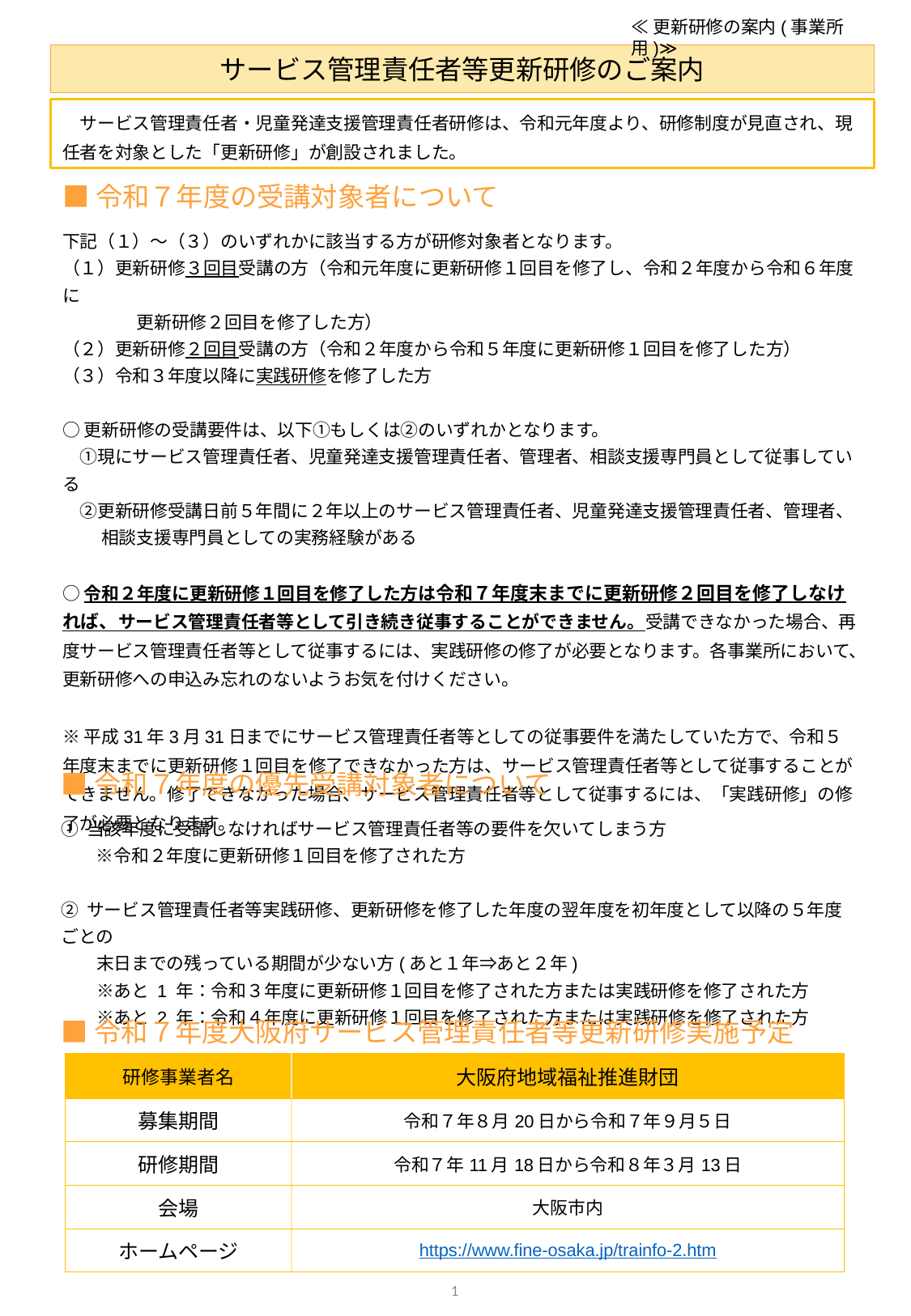

≪更新研修の案内(事業所用)≫
# サービス管理責任者等更新研修のご案内
　サービス管理責任者・児童発達支援管理責任者研修は、令和元年度より、研修制度が見直され、現任者を対象とした「更新研修」が創設されました。
■令和７年度の受講対象者について
下記（１）～（３）のいずれかに該当する方が研修対象者となります。
（１）更新研修３回目受講の方（令和元年度に更新研修１回目を修了し、令和２年度から令和６年度に
　　　　 更新研修２回目を修了した方）
（２）更新研修２回目受講の方（令和２年度から令和５年度に更新研修１回目を修了した方）
（３）令和３年度以降に実践研修を修了した方

○更新研修の受講要件は、以下①もしくは②のいずれかとなります。
　①現にサービス管理責任者、児童発達支援管理責任者、管理者、相談支援専門員として従事している
　②更新研修受講日前５年間に２年以上のサービス管理責任者、児童発達支援管理責任者、管理者、
　　 相談支援専門員としての実務経験がある

○令和２年度に更新研修１回目を修了した方は令和７年度末までに更新研修２回目を修了しなければ、サービス管理責任者等として引き続き従事することができません。受講できなかった場合、再度サービス管理責任者等として従事するには、実践研修の修了が必要となります。各事業所において、更新研修への申込み忘れのないようお気を付けください。

※平成31年3月31日までにサービス管理責任者等としての従事要件を満たしていた方で、令和５年度末までに更新研修１回目を修了できなかった方は、サービス管理責任者等として従事することができません。修了できなかった場合、サービス管理責任者等として従事するには、「実践研修」の修了が必要となります。
■令和７年度の優先受講対象者について
① 当該年度に受講しなければサービス管理責任者等の要件を欠いてしまう方
　　※令和２年度に更新研修１回目を修了された方

② サービス管理責任者等実践研修、更新研修を修了した年度の翌年度を初年度として以降の５年度ごとの
　　末日までの残っている期間が少ない方(あと１年⇒あと２年)
　　※あと 1 年：令和３年度に更新研修１回目を修了された方または実践研修を修了された方
　　※あと 2 年：令和４年度に更新研修１回目を修了された方または実践研修を修了された方
■令和７年度大阪府サービス管理責任者等更新研修実施予定
| 研修事業者名 | 大阪府地域福祉推進財団 |
| --- | --- |
| 募集期間 | 令和７年８月20日から令和７年９月５日 |
| 研修期間 | 令和７年11月18日から令和８年３月13日 |
| 会場 | 大阪市内 |
| ホームページ | https://www.fine-osaka.jp/trainfo-2.htm |
1